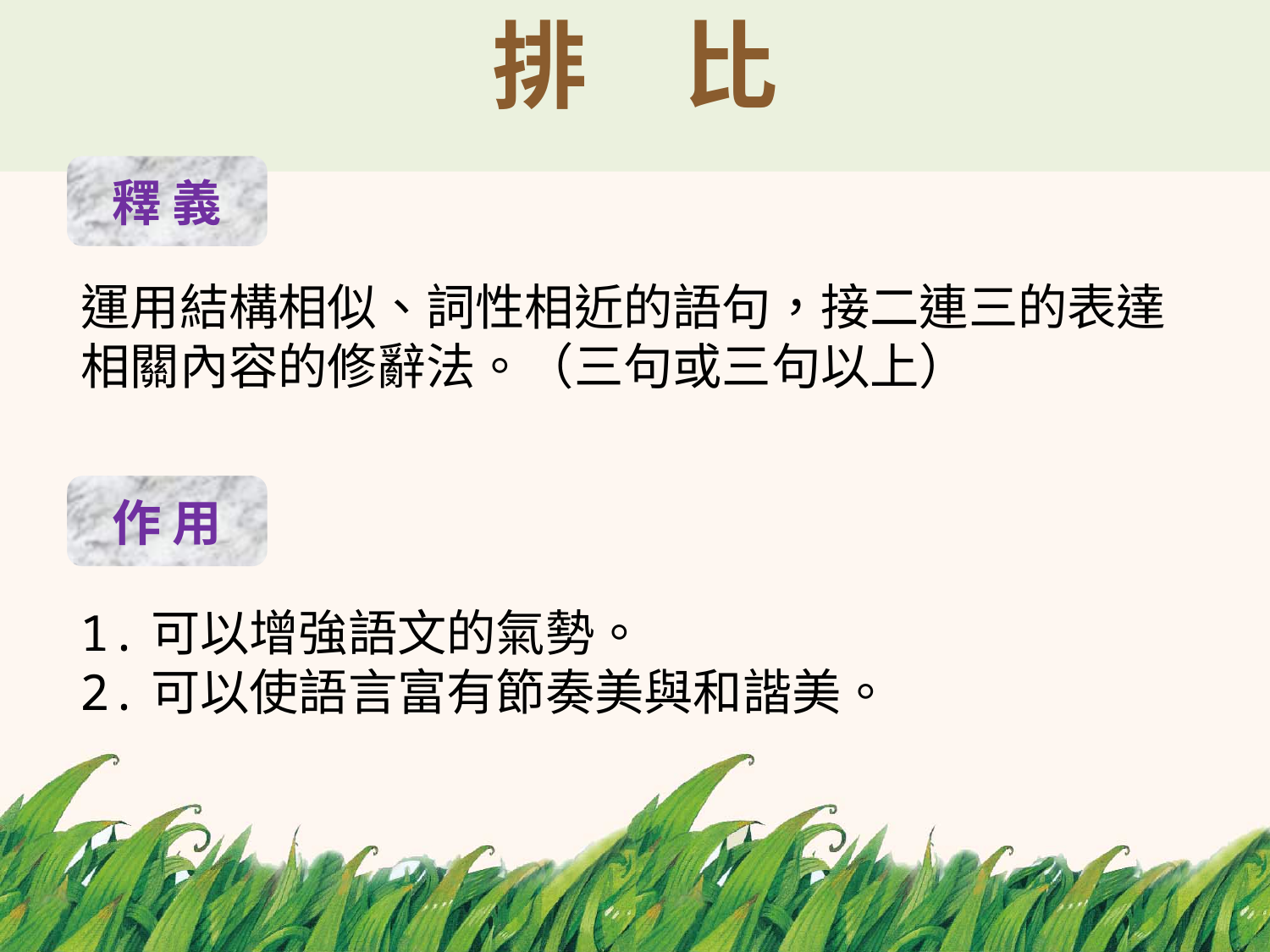

# 排　比
釋 義
運用結構相似、詞性相近的語句，接二連三的表達相關內容的修辭法。（三句或三句以上）
作 用
1.可以增強語文的氣勢。
2.可以使語言富有節奏美與和諧美。